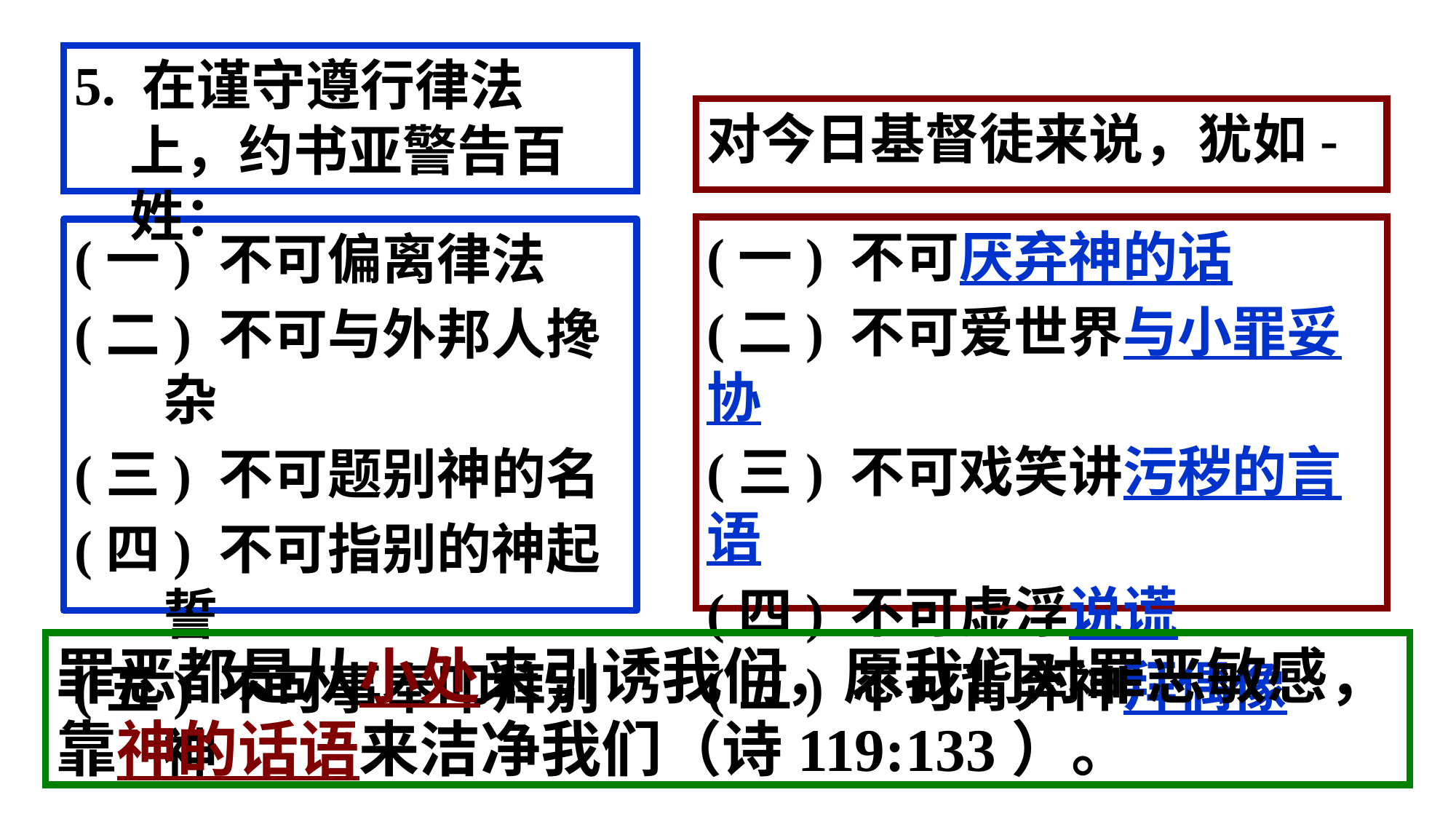

5. 在谨守遵行律法上，约书亚警告百姓：
对今日基督徒来说，犹如-
(一) 不可厌弃神的话
(二) 不可爱世界与小罪妥协
(三) 不可戏笑讲污秽的言语
(四) 不可虚浮说谎
(五) 不可背弃神拜偶像
(一) 不可偏离律法
(二) 不可与外邦人搀杂
(三) 不可题别神的名
(四) 不可指别的神起誓
(五) 不可事奉叩拜别神
罪恶都是从小处来引诱我们，愿我们对罪恶敏感，靠神的话语来洁净我们（诗119:133）。